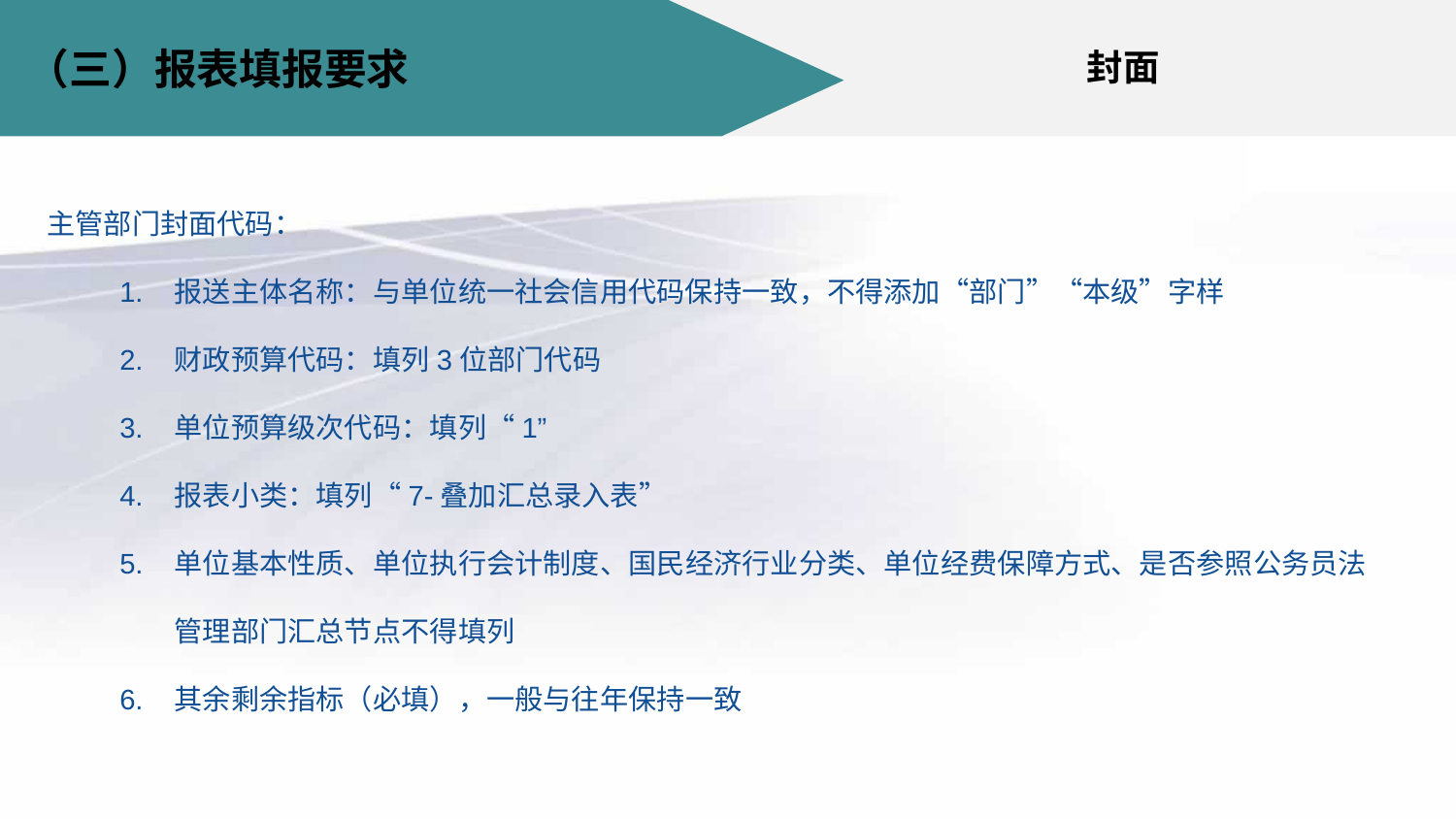

（三）报表填报要求
封面
主管部门封面代码：
报送主体名称：与单位统一社会信用代码保持一致，不得添加“部门”“本级”字样
财政预算代码：填列3位部门代码
单位预算级次代码：填列“1”
报表小类：填列“7-叠加汇总录入表”
单位基本性质、单位执行会计制度、国民经济行业分类、单位经费保障方式、是否参照公务员法管理部门汇总节点不得填列
其余剩余指标（必填），一般与往年保持一致
35